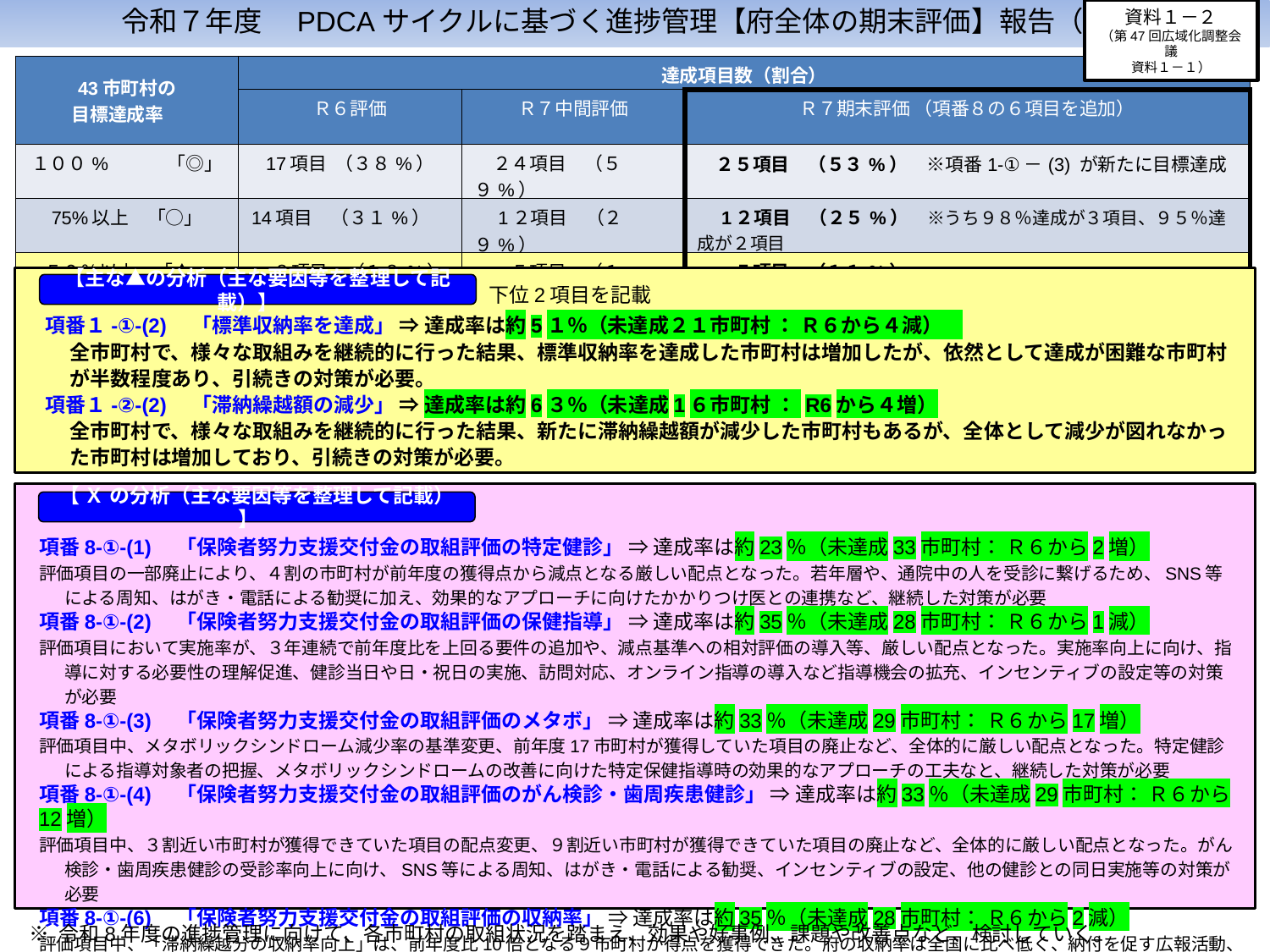

令和７年度　PDCAサイクルに基づく進捗管理【府全体の期末評価】報告（案）の概要
資料１－２
（第47回広域化調整会議
資料１－１）
| 43市町村の 目標達成率 | 達成項目数（割合） |  |  |
| --- | --- | --- | --- |
|  | Ｒ６評価 | Ｒ７中間評価 | Ｒ７期末評価 （項番８の６項目を追加） |
| １００%　　　「◎」 | 17項目 （３８%） | ２４項目　（５９%） | ２５項目　（５３%）　※項番1-①－(3) が新たに目標達成 |
| 75%以上　「○」 | 14項目　（３１%） | 1２項目　（２９%） | 1２項目　（２５%）　※うち９８％達成が３項目、９５％達成が２項目 |
| ５０％以上　「▲」 | ８項目　（１８%） | ５項目　（１２%） | ５項目　（１１%） |
| ４９％以下　「×」 | ６項目　（１３%） | ０項目　（　０%） | ５項目　（１１%） |

下位2項目を記載
【主な▲の分析（主な要因等を整理して記載）】
項番１-①-(2)　「標準収納率を達成」 ⇒ 達成率は約5１％（未達成２１市町村 ： Ｒ６から４減）
全市町村で、様々な取組みを継続的に行った結果、標準収納率を達成した市町村は増加したが、依然として達成が困難な市町村が半数程度あり、引続きの対策が必要。
項番１-②-(2)　「滞納繰越額の減少」 ⇒ 達成率は約6３％（未達成1６市町村 ： R6から４増）
全市町村で、様々な取組みを継続的に行った結果、新たに滞納繰越額が減少した市町村もあるが、全体として減少が図れなかった市町村は増加しており、引続きの対策が必要。

【 Ｘ の分析（主な要因等を整理して記載） 】
項番8-①-(1)　「保険者努力支援交付金の取組評価の特定健診」 ⇒ 達成率は約23％（未達成33市町村： Ｒ６から2増）
評価項目の一部廃止により、４割の市町村が前年度の獲得点から減点となる厳しい配点となった。若年層や、通院中の人を受診に繋げるため、SNS等による周知、はがき・電話による勧奨に加え、効果的なアプローチに向けたかかりつけ医との連携など、継続した対策が必要
項番8-①-(2)　「保険者努力支援交付金の取組評価の保健指導」 ⇒ 達成率は約35％（未達成28市町村： Ｒ６から1減）
評価項目において実施率が、３年連続で前年度比を上回る要件の追加や、減点基準への相対評価の導入等、厳しい配点となった。実施率向上に向け、指導に対する必要性の理解促進、健診当日や日・祝日の実施、訪問対応、オンライン指導の導入など指導機会の拡充、インセンティブの設定等の対策が必要
項番8-①-(3)　「保険者努力支援交付金の取組評価のメタボ」 ⇒ 達成率は約33％（未達成29市町村： Ｒ６から17増）
評価項目中、メタボリックシンドローム減少率の基準変更、前年度17市町村が獲得していた項目の廃止など、全体的に厳しい配点となった。特定健診による指導対象者の把握、メタボリックシンドロームの改善に向けた特定保健指導時の効果的なアプローチの工夫なと、継続した対策が必要
項番8-①-(4)　「保険者努力支援交付金の取組評価のがん検診・歯周疾患健診」 ⇒ 達成率は約33％（未達成29市町村： Ｒ６から12増）
評価項目中、３割近い市町村が獲得できていた項目の配点変更、９割近い市町村が獲得できていた項目の廃止など、全体的に厳しい配点となった。がん検診・歯周疾患健診の受診率向上に向け、SNS等による周知、はがき・電話による勧奨、インセンティブの設定、他の健診との同日実施等の対策が必要
項番8-①-(6)　「保険者努力支援交付金の取組評価の収納率」 ⇒ 達成率は約35％（未達成28市町村： Ｒ６から2減）
評価項目中、「滞納繰越分の収納率向上」は、前年度比10倍となる９市町村が得点を獲得できた。府の収納率は全国に比べ低く、納付を促す広報活動、口座振替の推進、コンビニ収納やスマホ決済など徴収方法の多様化、催告の強化と徹底、差押え等による滞納整理など、継続した対策が必要

※ 令和8年度の進捗管理に向けて、各市町村の取組状況を踏まえ、効果や好事例、課題や改善点など、検討していく。